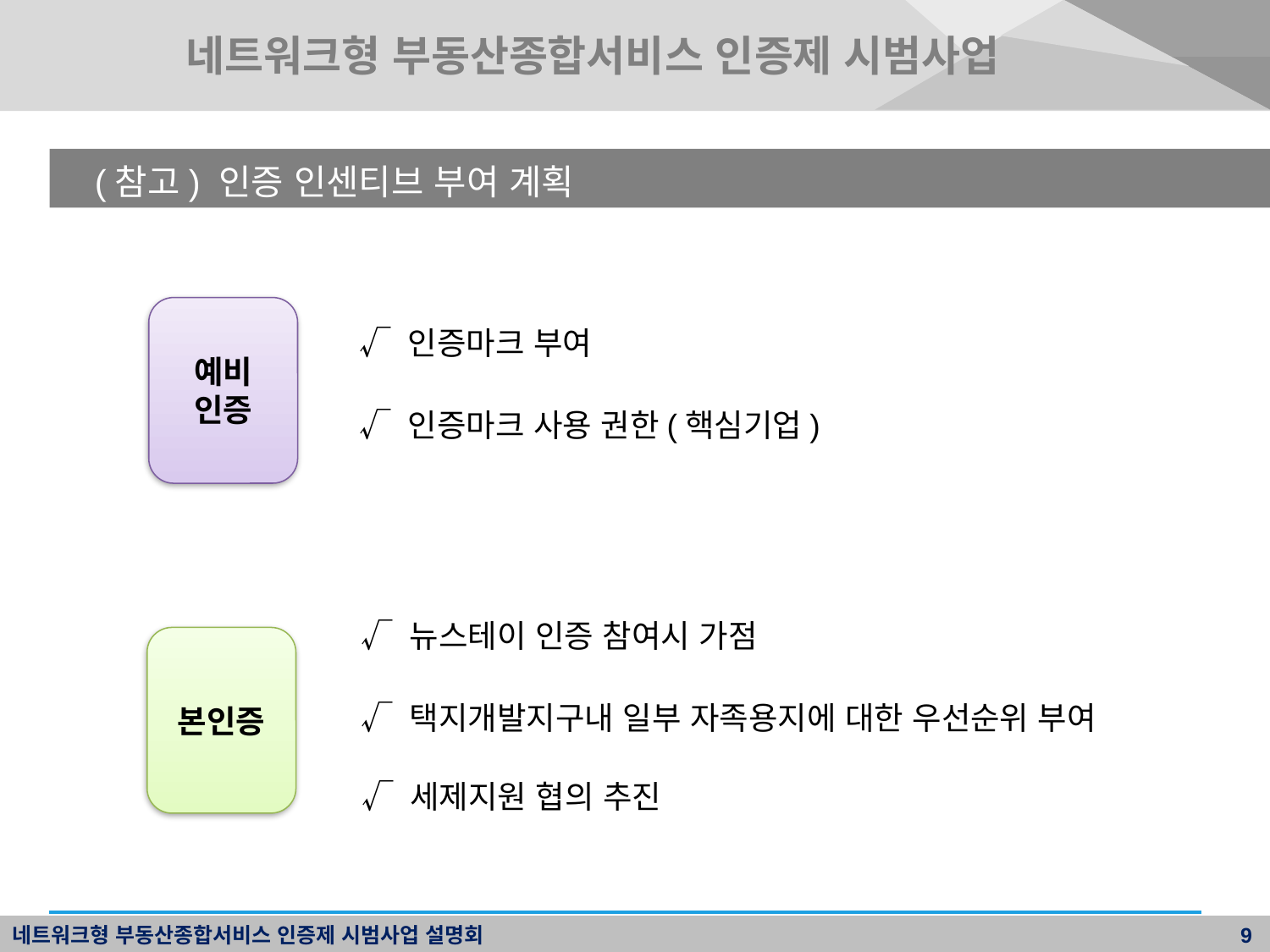

네트워크형 부동산종합서비스 인증제 시범사업

    (참고) 인증 인센티브 부여 계획
예비
인증
√ 인증마크 부여
√ 인증마크 사용 권한(핵심기업)
√ 뉴스테이 인증 참여시 가점
본인증
√ 택지개발지구내 일부 자족용지에 대한 우선순위 부여
√ 세제지원 협의 추진
9